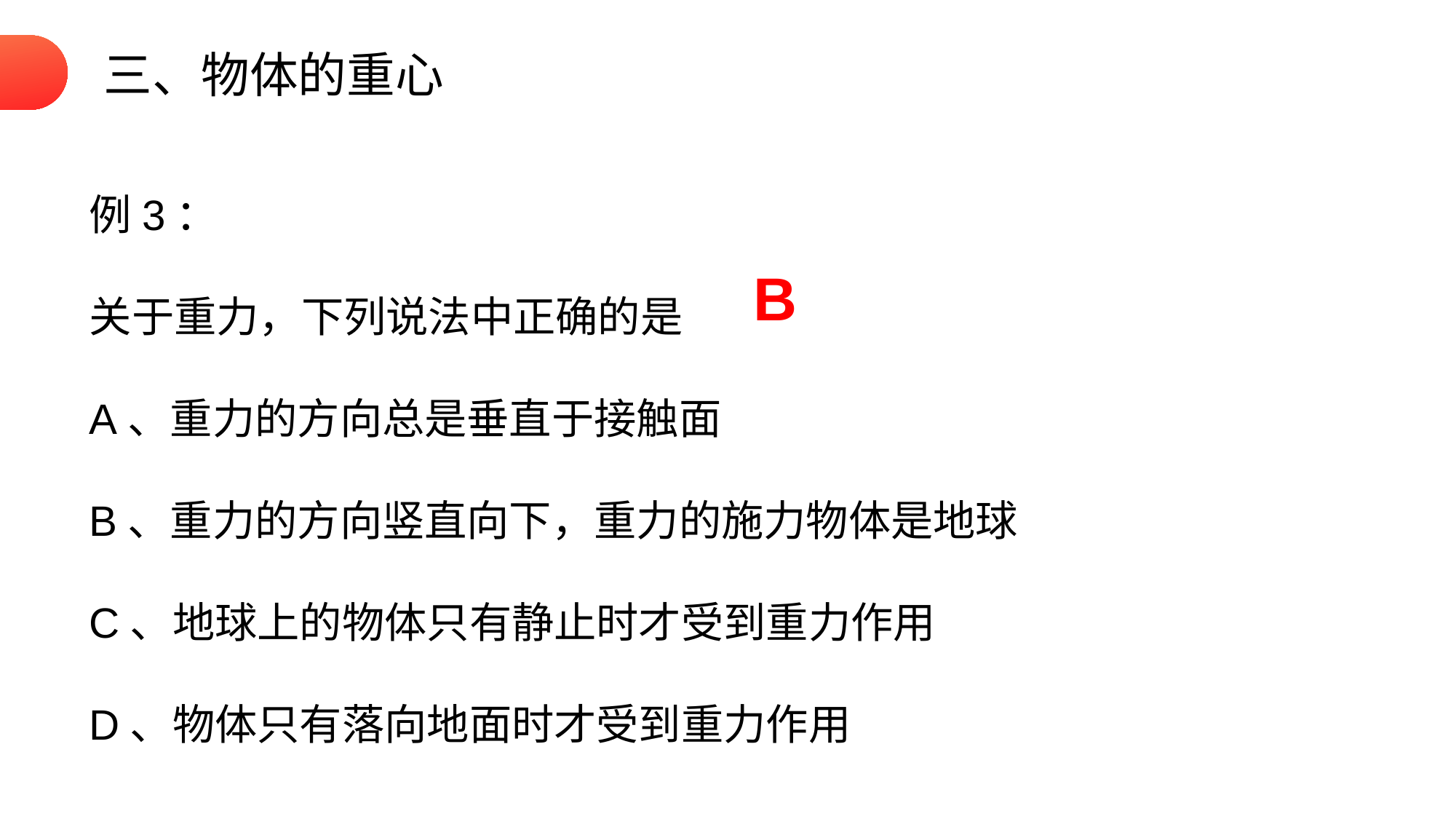

三、物体的重心
例3：
关于重力，下列说法中正确的是
A、重力的方向总是垂直于接触面
B、重力的方向竖直向下，重力的施力物体是地球
C、地球上的物体只有静止时才受到重力作用
D、物体只有落向地面时才受到重力作用
B